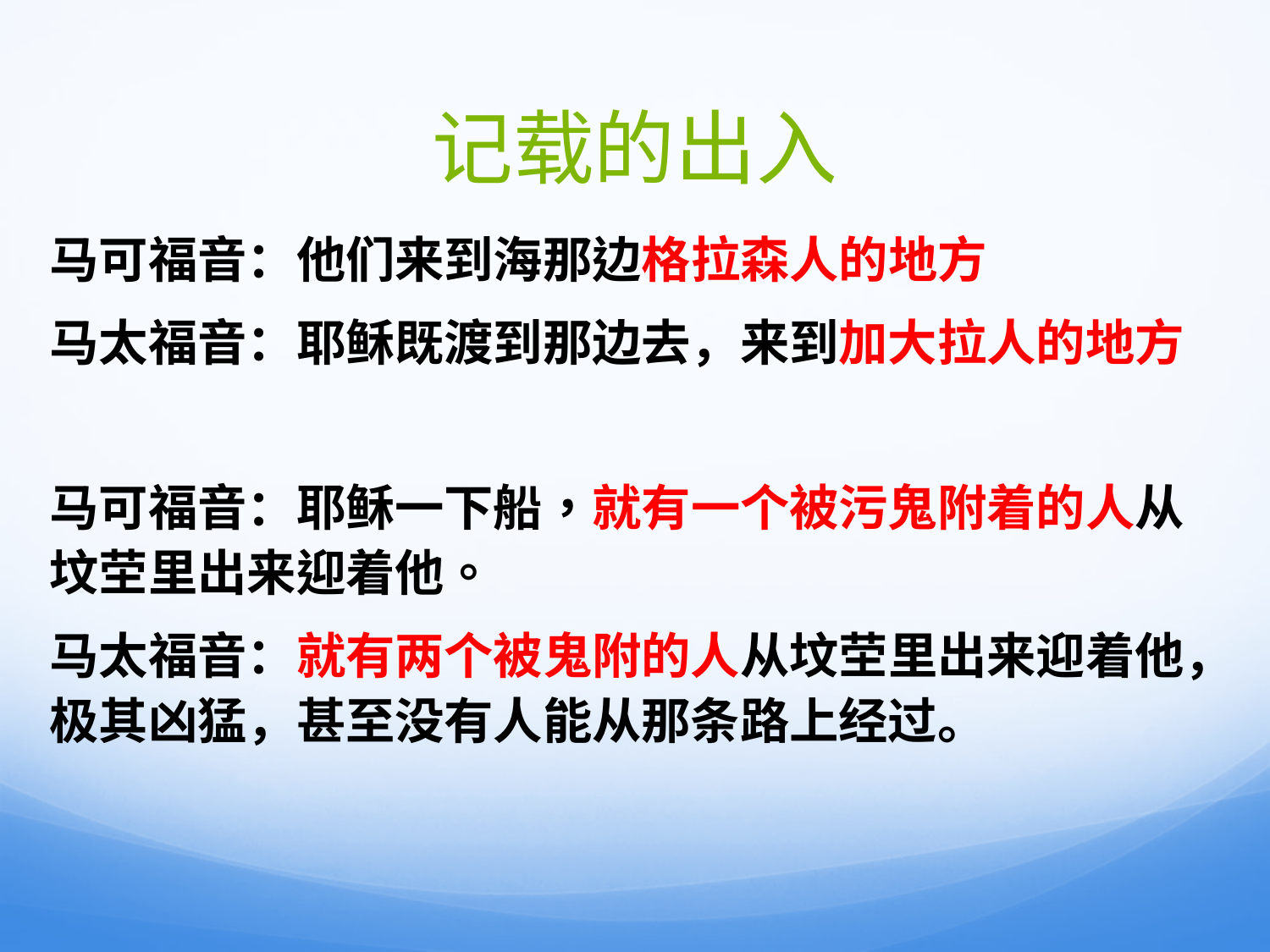

# 记载的出入
马可福音：他们来到海那边格拉森人的地方
马太福音：耶稣既渡到那边去，来到加大拉人的地方

马可福音：耶稣一下船，就有一个被污鬼附着的人从坟茔里出来迎着他。
马太福音：就有两个被鬼附的人从坟茔里出来迎着他，极其凶猛，甚至没有人能从那条路上经过。